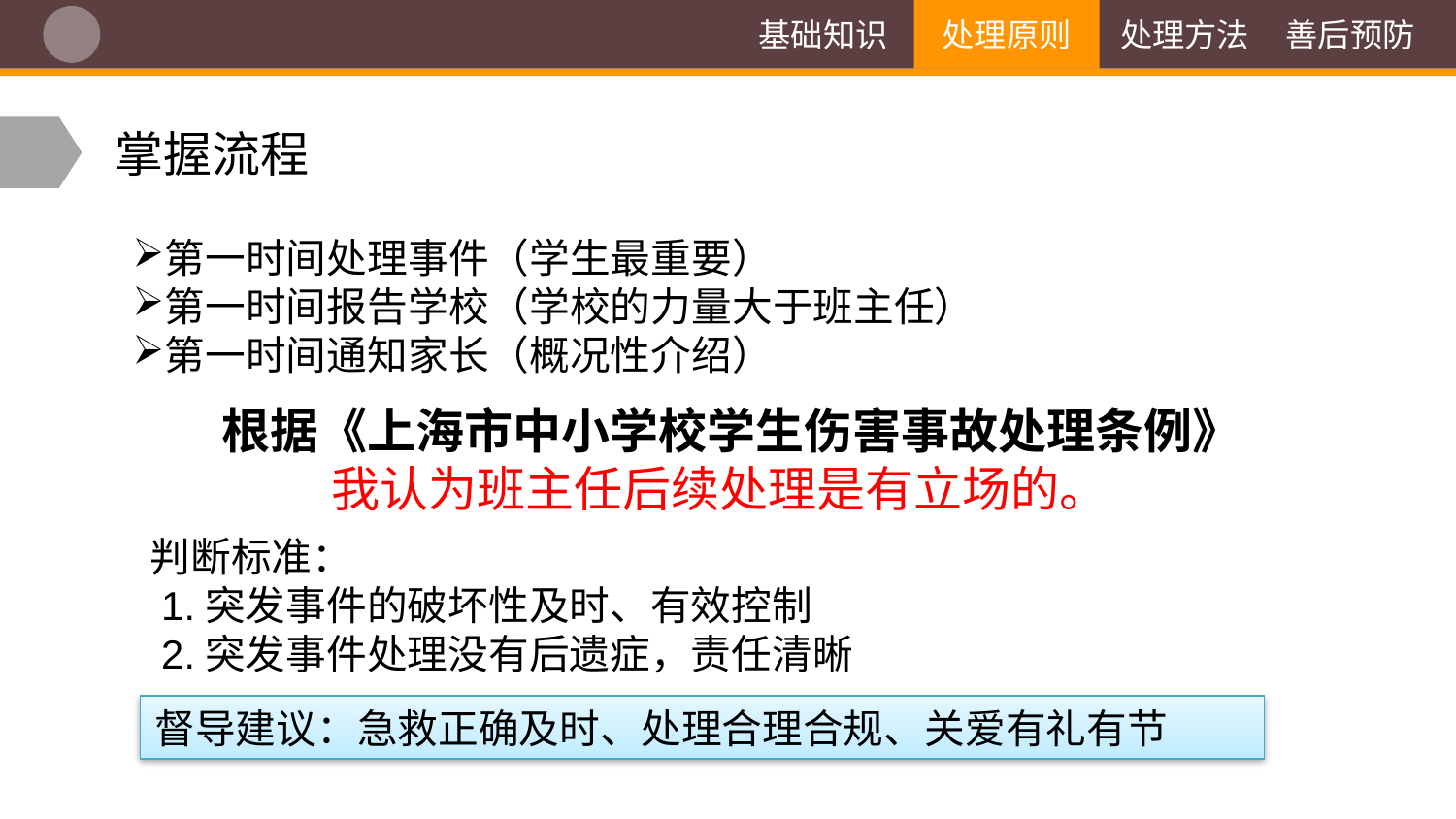

基础知识
处理原则
处理方法
善后预防

# 掌握流程

第一时间处理事件（学生最重要）
第一时间报告学校（学校的力量大于班主任）
第一时间通知家长（概况性介绍）
根据《上海市中小学校学生伤害事故处理条例》
         我认为班主任后续处理是有立场的。
判断标准：
 1.突发事件的破坏性及时、有效控制
 2.突发事件处理没有后遗症，责任清晰
督导建议：急救正确及时、处理合理合规、关爱有礼有节